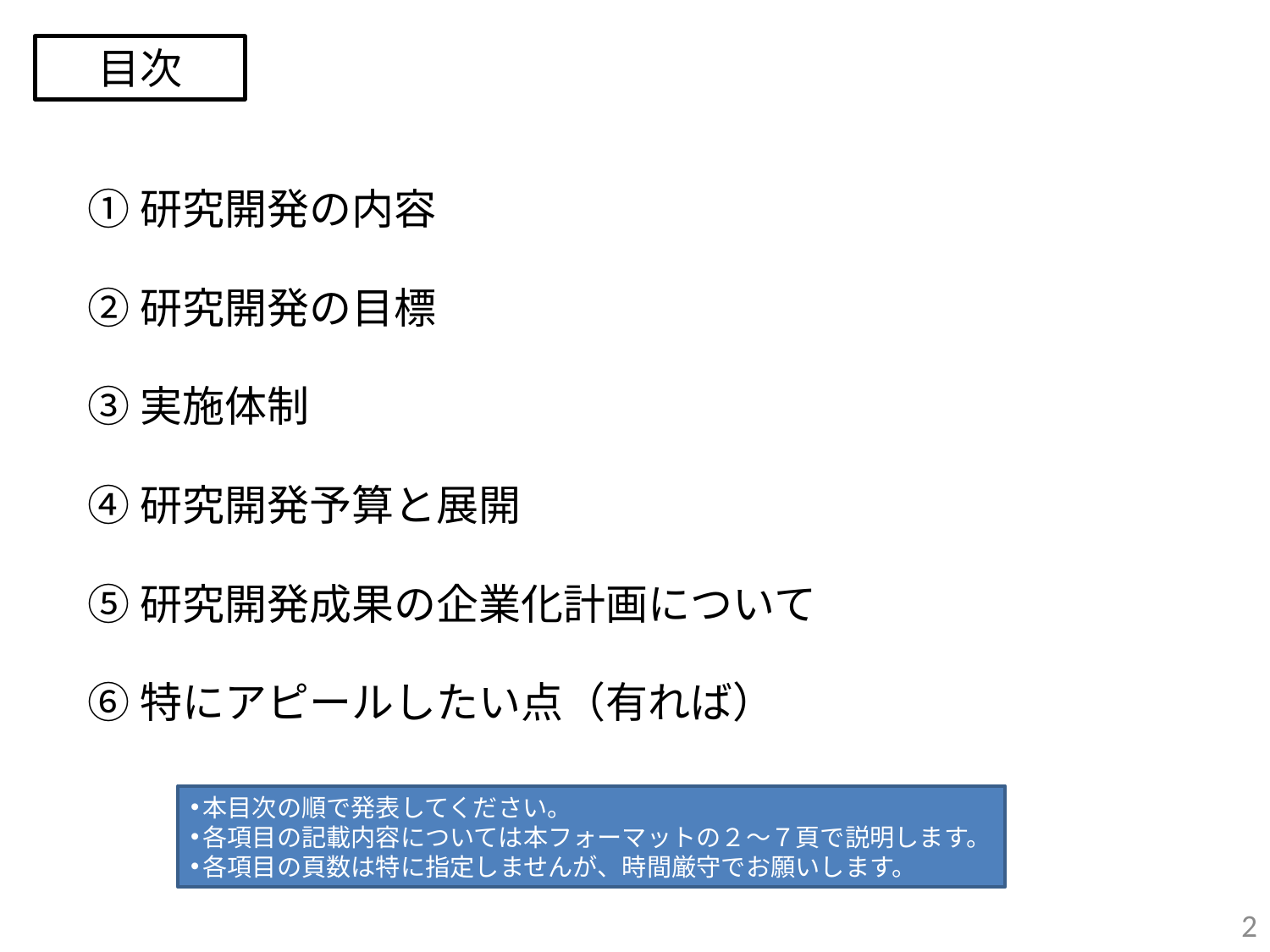

目次
①研究開発の内容
②研究開発の目標
③実施体制
④研究開発予算と展開
⑤研究開発成果の企業化計画について
⑥特にアピールしたい点（有れば）
本目次の順で発表してください。
各項目の記載内容については本フォーマットの２～７頁で説明します。
各項目の頁数は特に指定しませんが、時間厳守でお願いします。
2